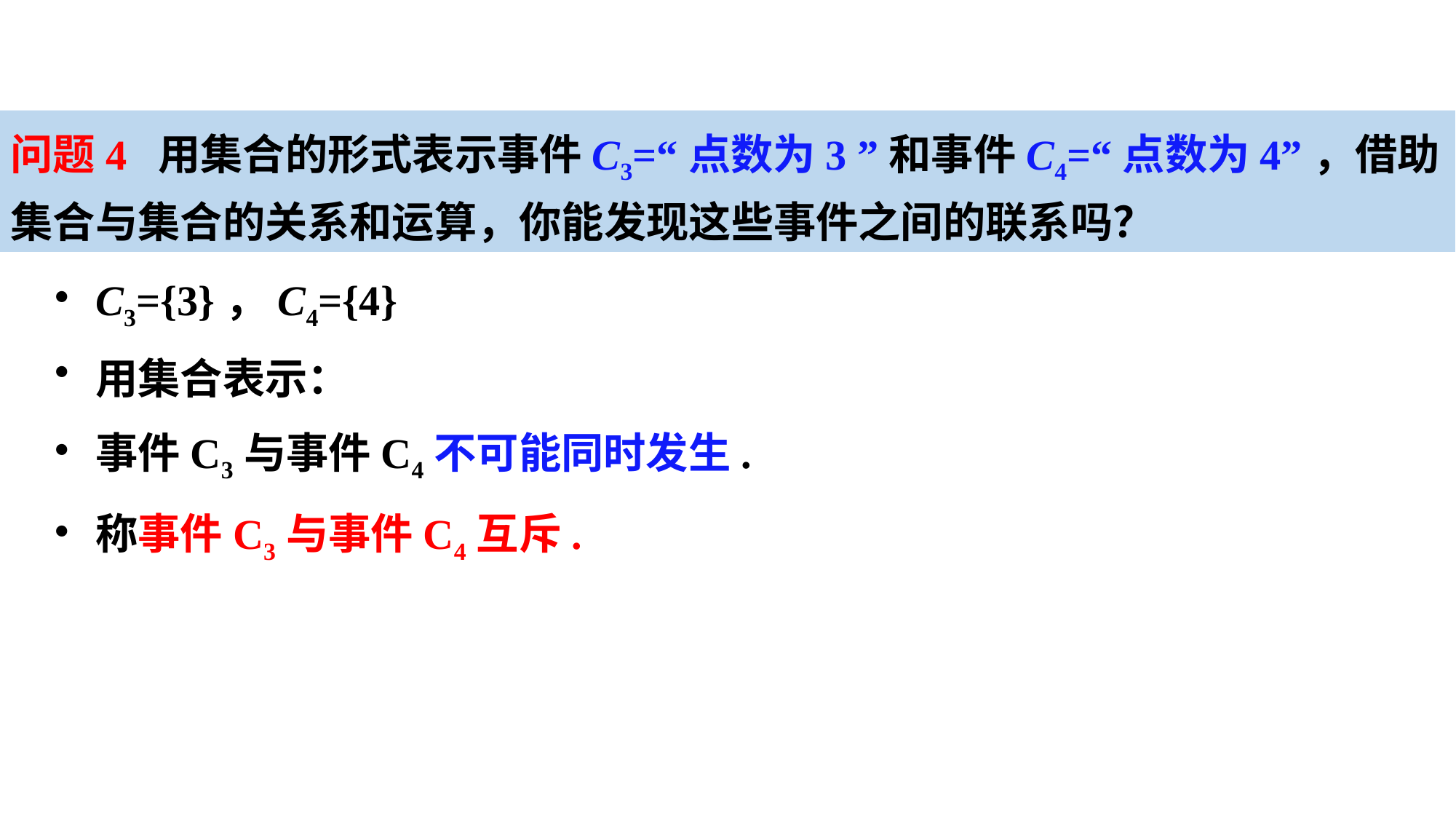

问题4  用集合的形式表示事件C3=“点数为3 ”和事件C4=“点数为4”，借助集合与集合的关系和运算，你能发现这些事件之间的联系吗？
C3={3}，C4={4}
用集合表示：
事件C3与事件C4不可能同时发生.
称事件C3与事件C4互斥.